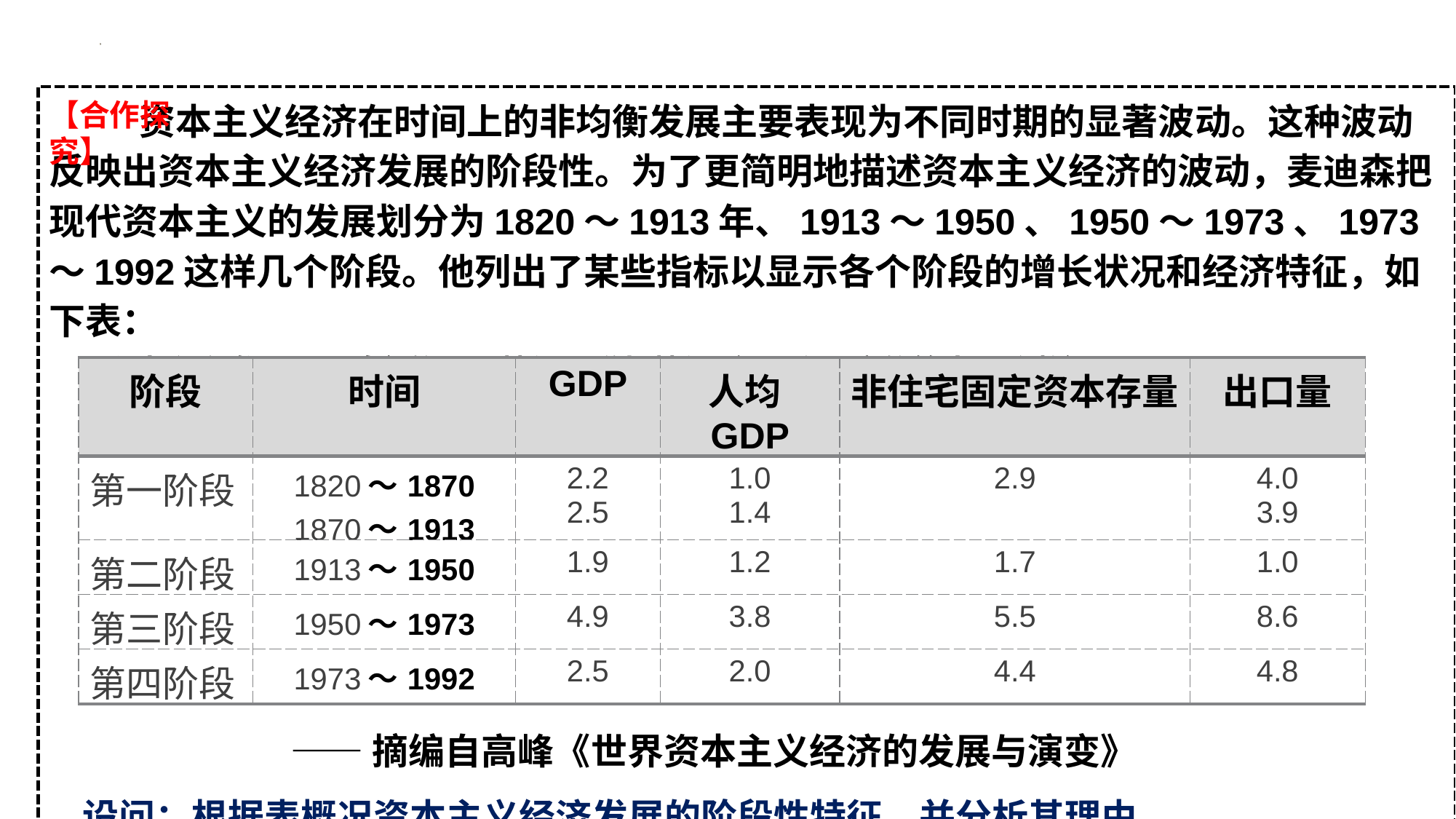

一、在曲折中发展的世界经济
            资本主义经济在时间上的非均衡发展主要表现为不同时期的显著波动。这种波动反映出资本主义经济发展的阶段性。为了更简明地描述资本主义经济的波动，麦迪森把现代资本主义的发展划分为1820～1913年、1913～1950、1950～1973、1973～1992这样几个阶段。他列出了某些指标以显示各个阶段的增长状况和经济特征，如下表：
       资本主义发展不同阶段的周期特征与增长特征（16个国家的算术平均数）

                                   ——摘编自高峰《世界资本主义经济的发展与演变》
   设问：根据表概况资本主义经济发展的阶段性特征，并分析其理由。
【合作探究】
| 阶段 | 时间 | GDP | 人均GDP | 非住宅固定资本存量 | 出口量 |
| --- | --- | --- | --- | --- | --- |
| 第一阶段 | 1820～1870 1870～1913 | 2.2 2.5 | 1.0 1.4 | 2.9 | 4.0 3.9 |
| 第二阶段 | 1913～1950 | 1.9 | 1.2 | 1.7 | 1.0 |
| 第三阶段 | 1950～1973 | 4.9 | 3.8 | 5.5 | 8.6 |
| 第四阶段 | 1973～1992 | 2.5 | 2.0 | 4.4 | 4.8 |